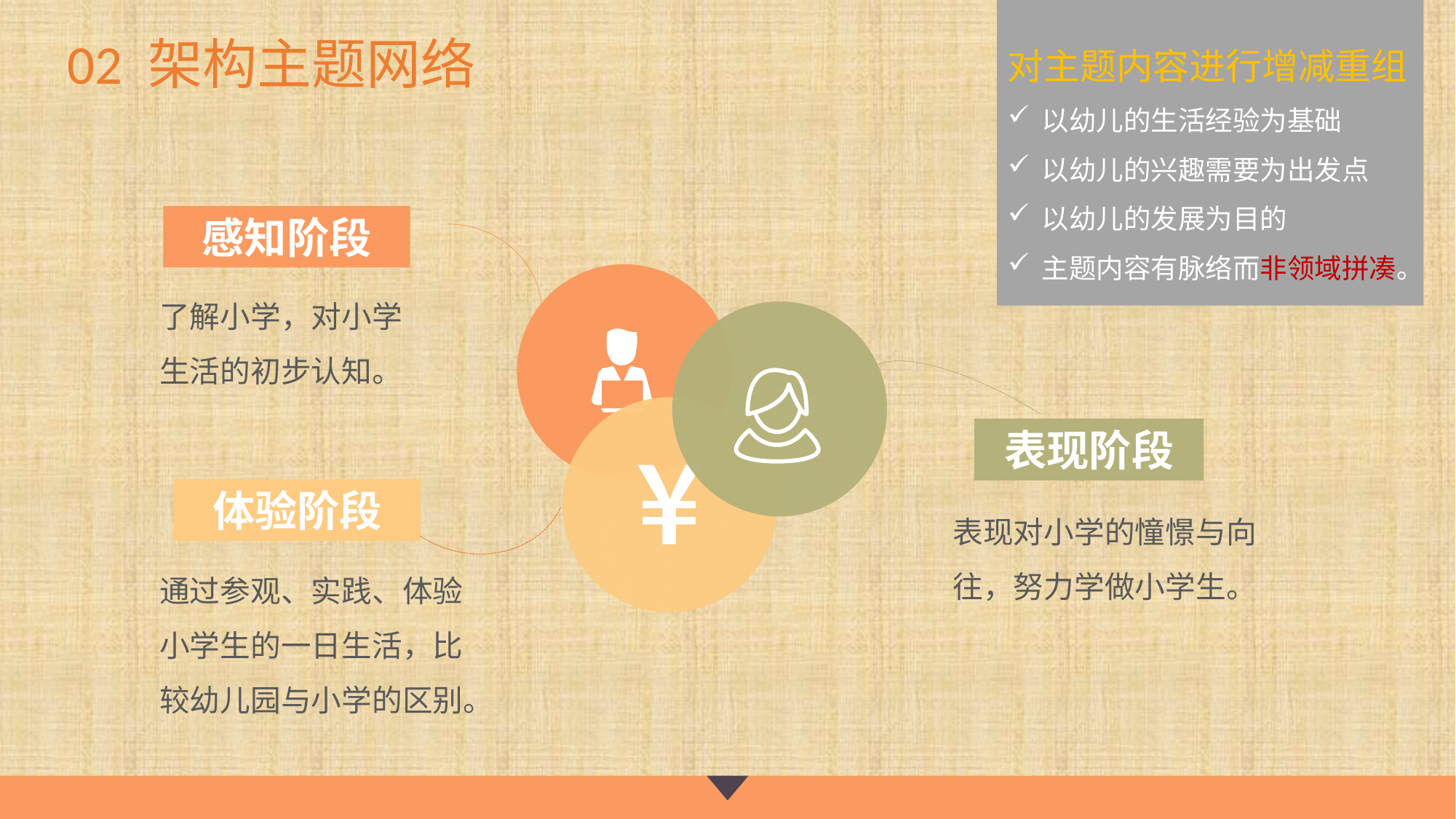

对主题内容进行增减重组
以幼儿的生活经验为基础
以幼儿的兴趣需要为出发点
以幼儿的发展为目的
主题内容有脉络而非领域拼凑。
02 架构主题网络
感知阶段

了解小学，对小学生活的初步认知。

表现阶段

体验阶段
表现对小学的憧憬与向往，努力学做小学生。
通过参观、实践、体验小学生的一日生活，比较幼儿园与小学的区别。